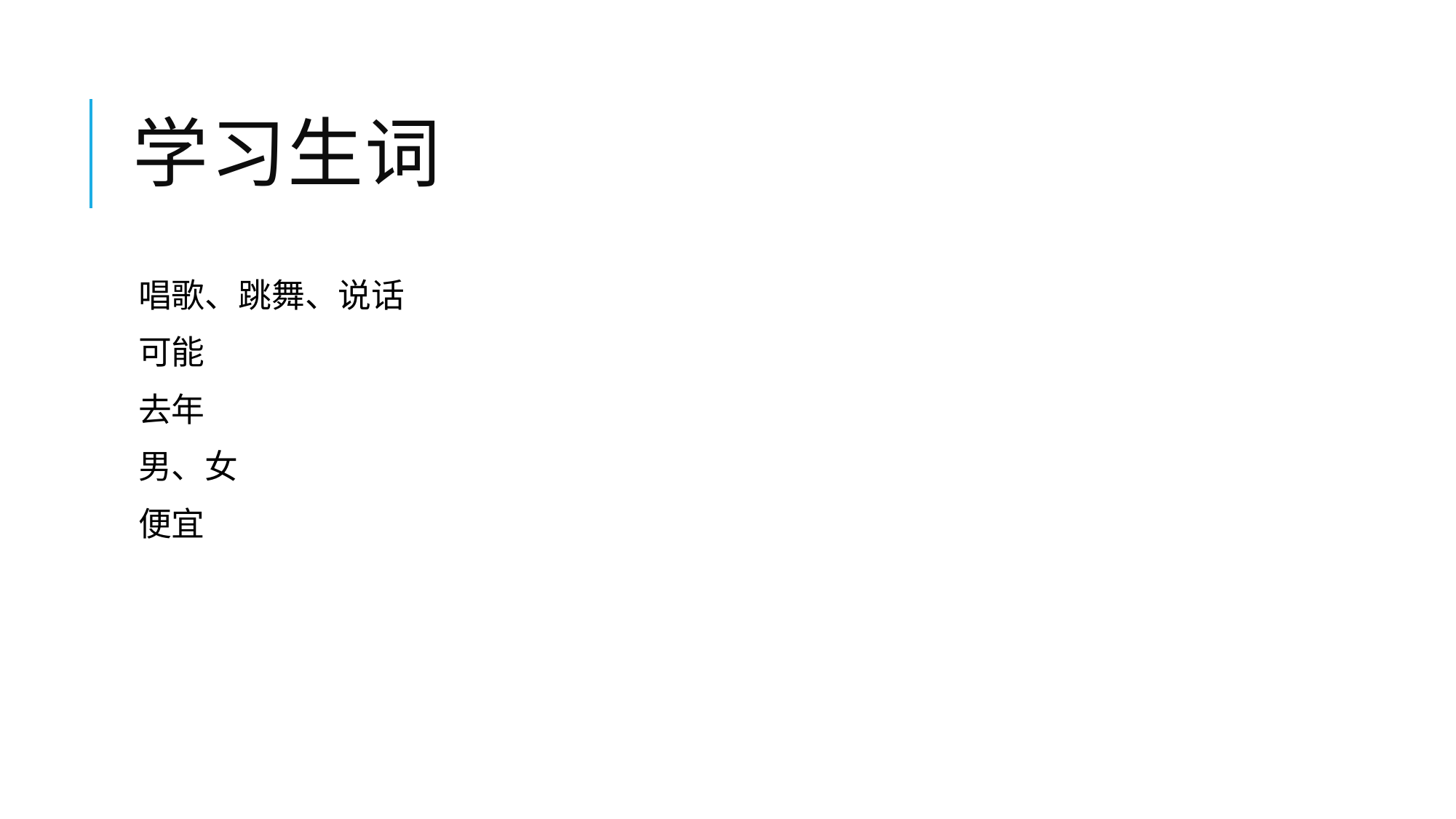

# 学习生词
唱歌、跳舞、说话
可能
去年
男、女
便宜